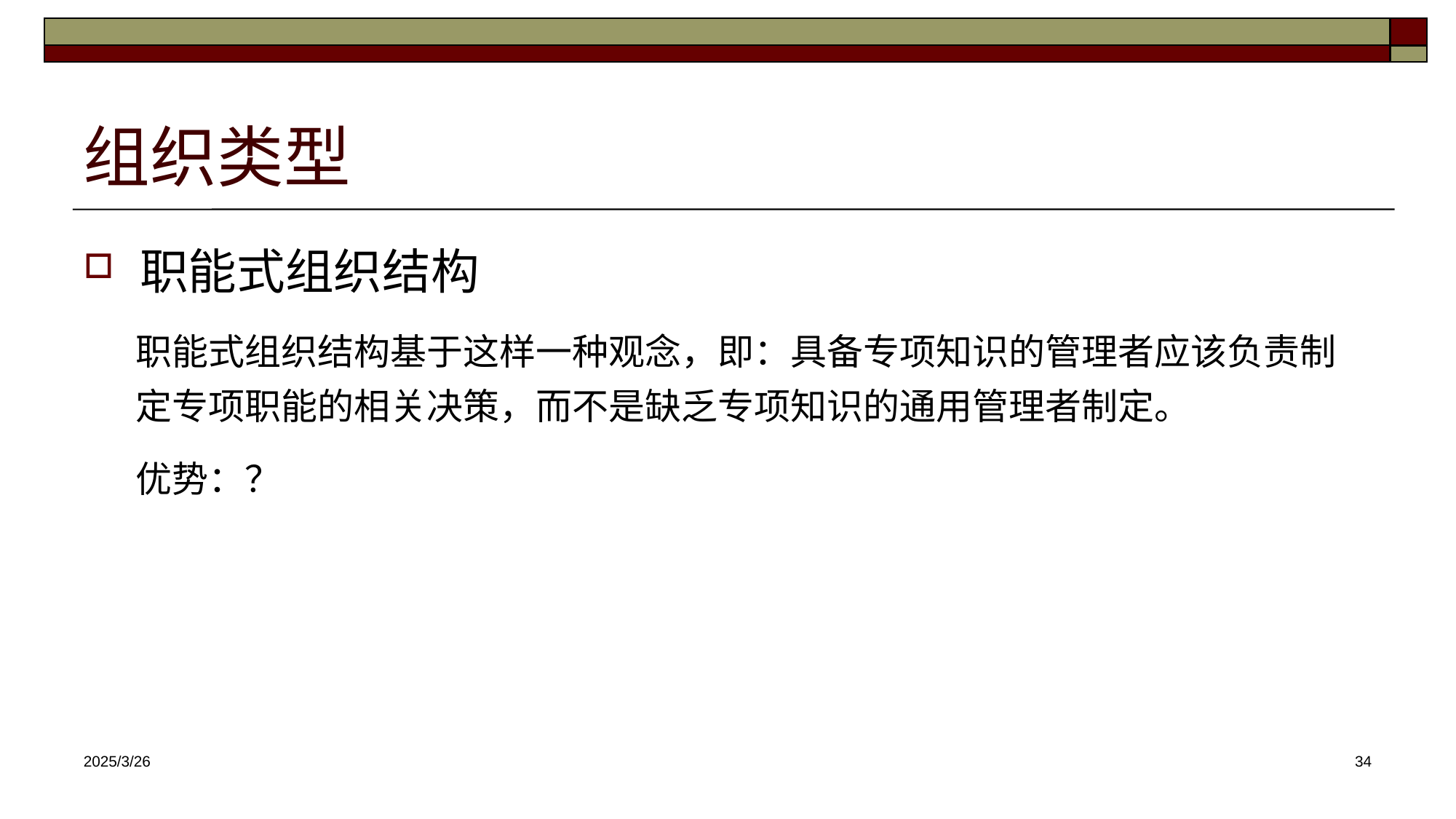

# 组织类型
职能式组织结构
职能式组织结构基于这样一种观念，即：具备专项知识的管理者应该负责制定专项职能的相关决策，而不是缺乏专项知识的通用管理者制定。
优势：？
2025/3/26
34